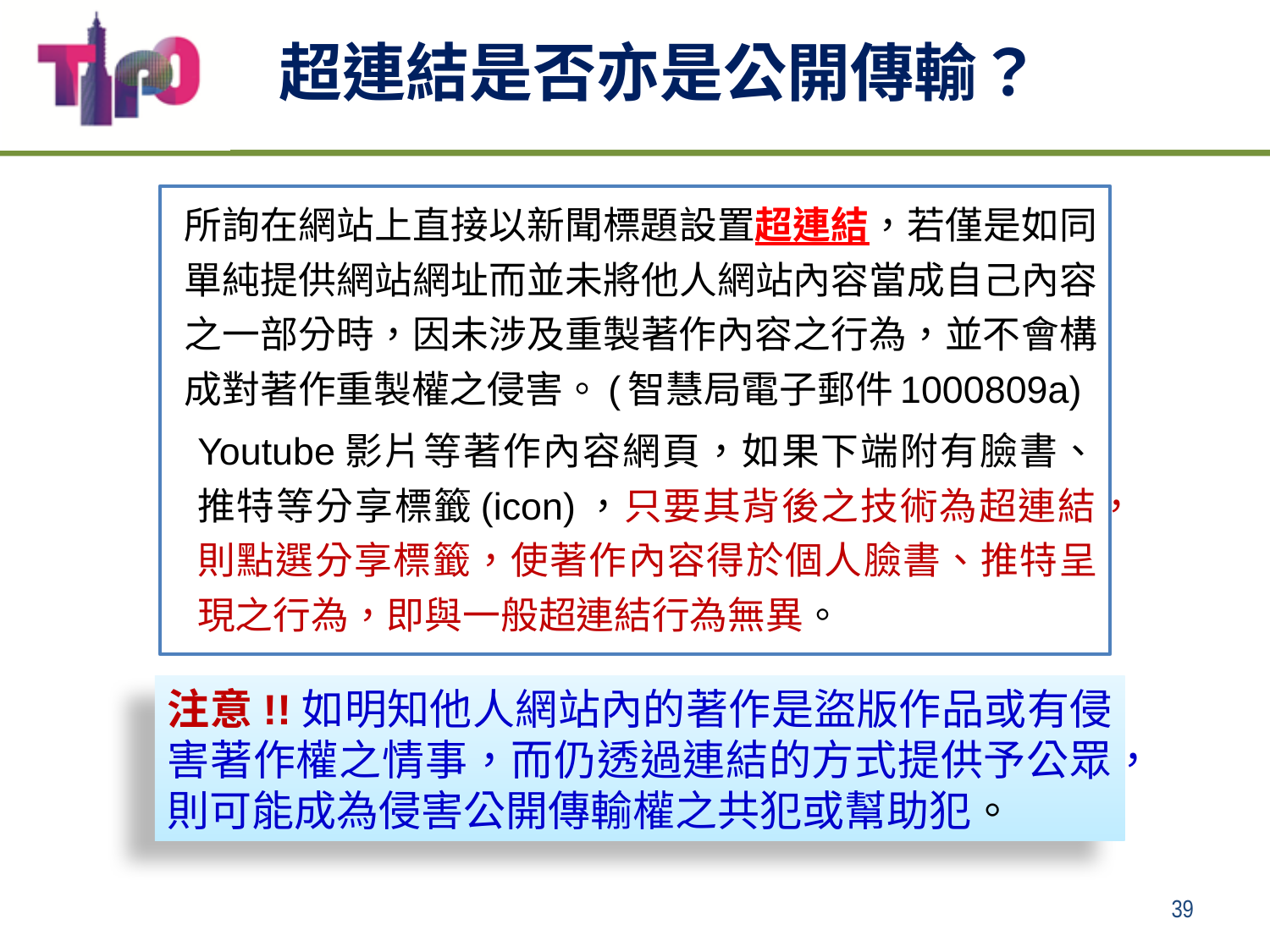

# 超連結是否亦是公開傳輸？
所詢在網站上直接以新聞標題設置超連結，若僅是如同單純提供網站網址而並未將他人網站內容當成自己內容之一部分時，因未涉及重製著作內容之行為，並不會構成對著作重製權之侵害。(智慧局電子郵件1000809a)
Youtube影片等著作內容網頁，如果下端附有臉書、推特等分享標籤(icon)，只要其背後之技術為超連結，則點選分享標籤，使著作內容得於個人臉書、推特呈現之行為，即與一般超連結行為無異。

注意!!如明知他人網站內的著作是盜版作品或有侵害著作權之情事，而仍透過連結的方式提供予公眾，則可能成為侵害公開傳輸權之共犯或幫助犯。
39